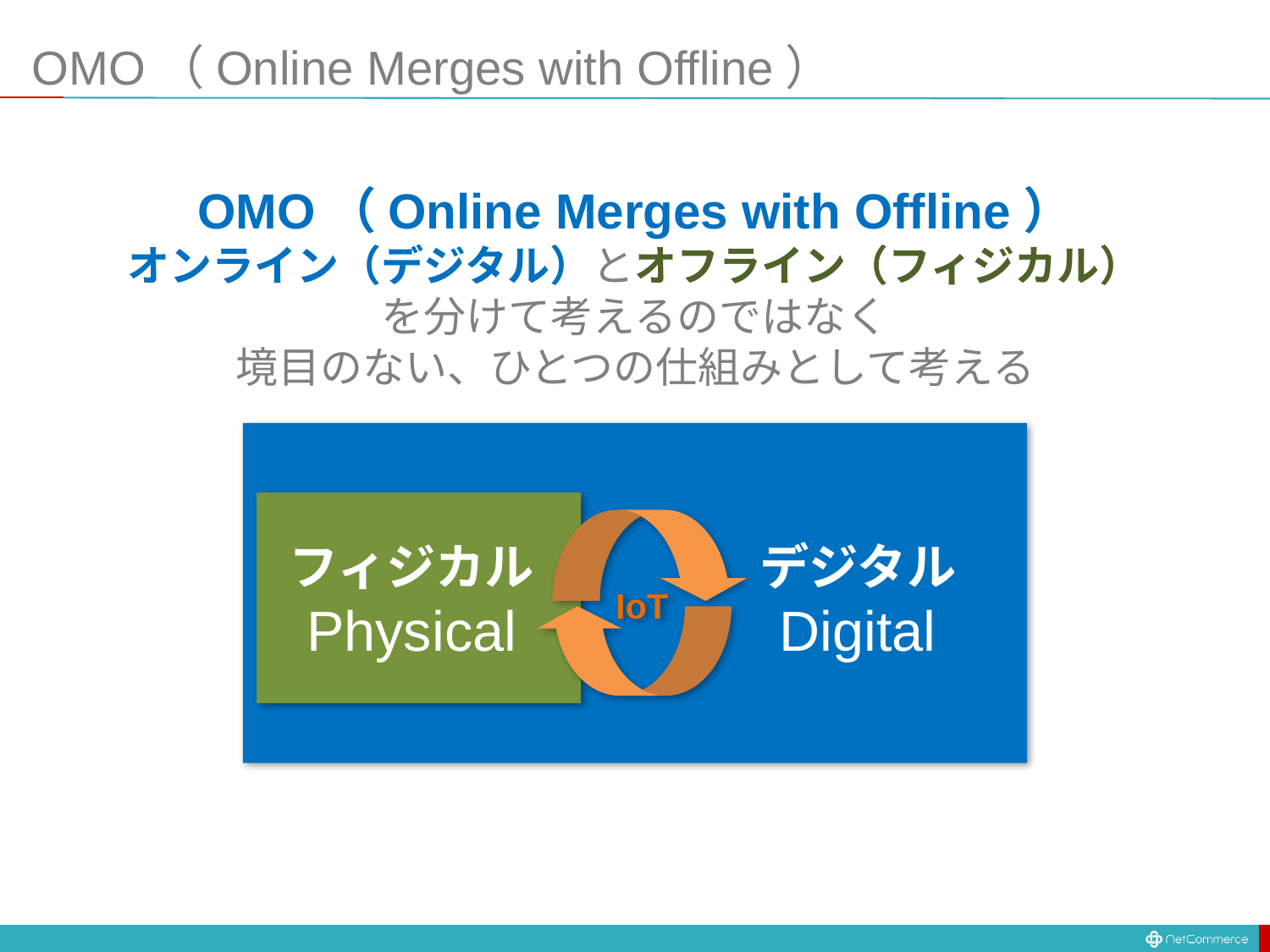

# OMO（Online Merges with Offline）
OMO（Online Merges with Offline）
オンライン（デジタル）とオフライン（フィジカル）
を分けて考えるのではなく
境目のない、ひとつの仕組みとして考える

フィジカル
Physical
デジタル
Digital
IoT